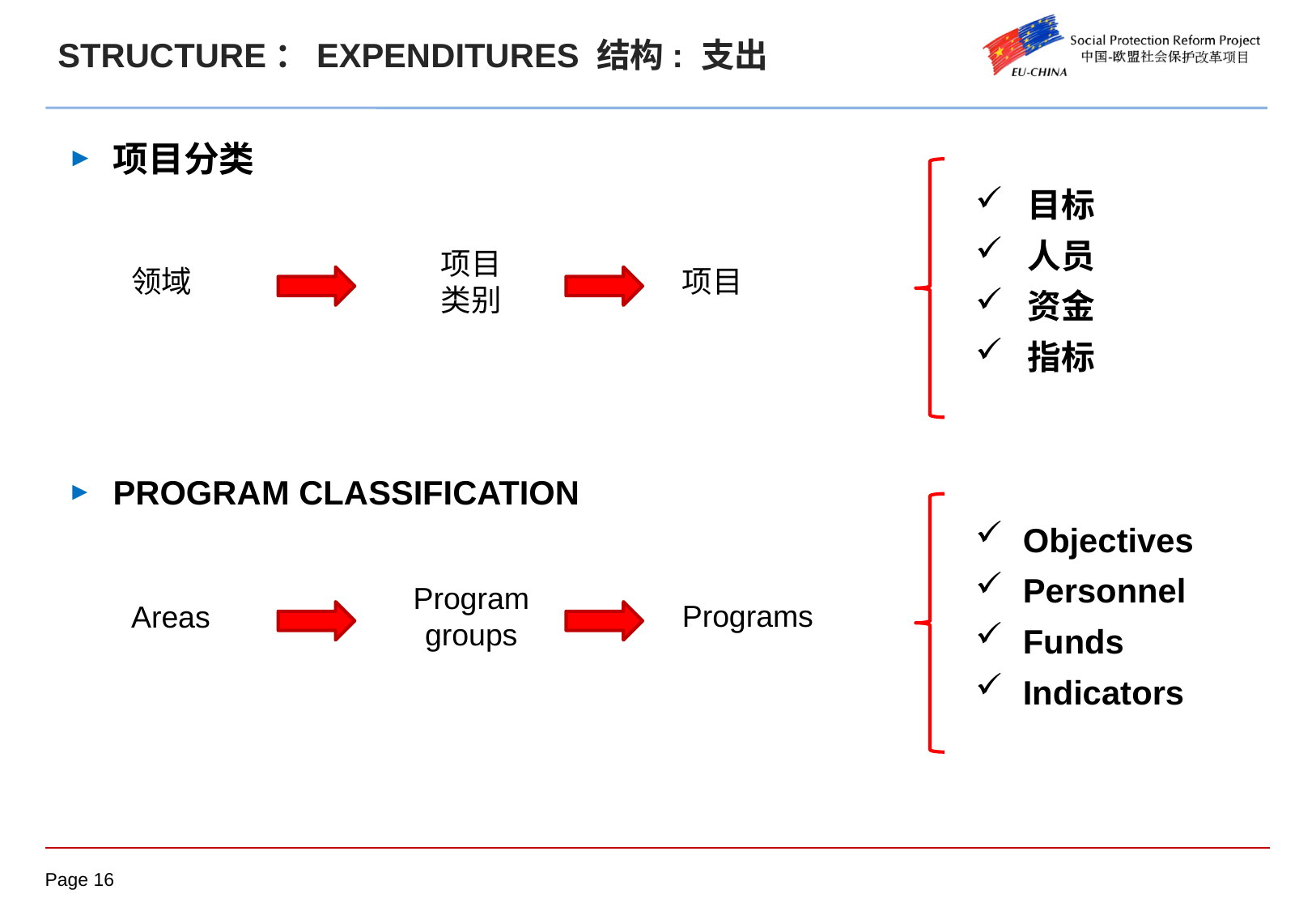

# STRUCTURE：EXPENDITURES 结构: 支出
项目分类

  目标
  人员
  资金
  指标
项目
类别
项目
领域

PROGRAM CLASSIFICATION

  Objectives
  Personnel
  Funds
  Indicators
Program
groups
Programs
Areas